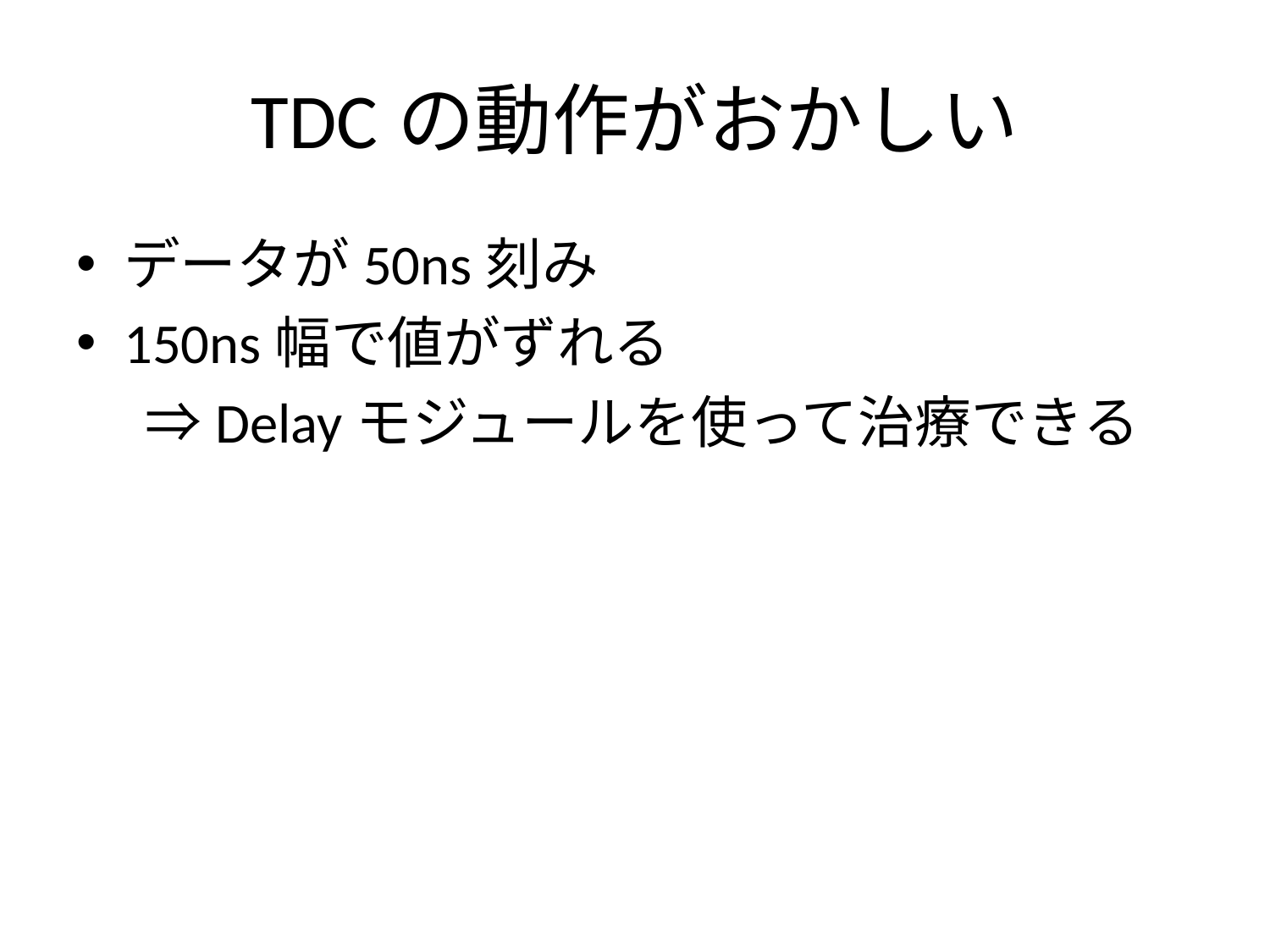

# TDCの動作がおかしい
データが50ns刻み
150ns幅で値がずれる
　 ⇒Delayモジュールを使って治療できる